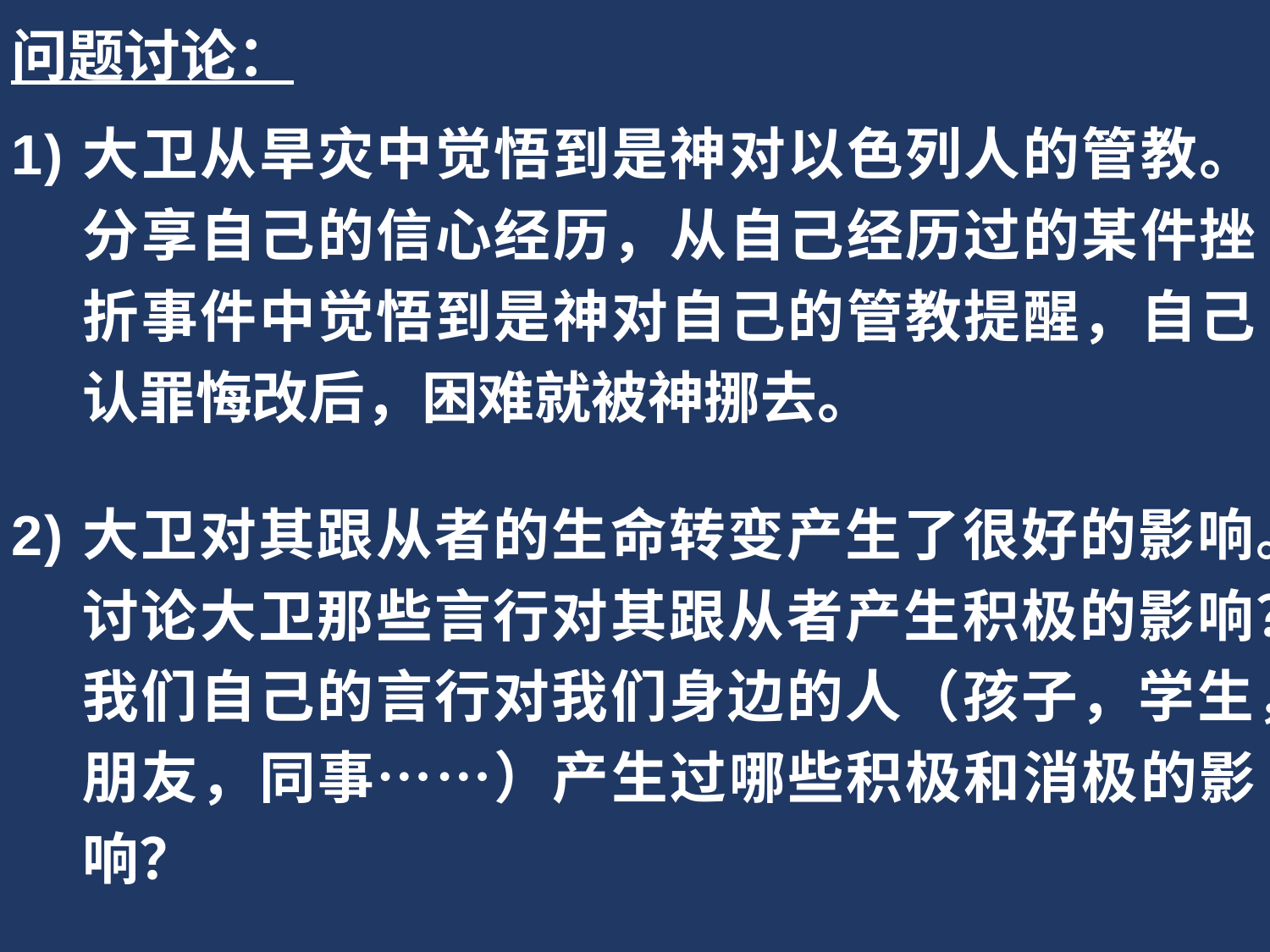

问题讨论：
大卫从旱灾中觉悟到是神对以色列人的管教。分享自己的信心经历，从自己经历过的某件挫折事件中觉悟到是神对自己的管教提醒，自己认罪悔改后，困难就被神挪去。

大卫对其跟从者的生命转变产生了很好的影响。讨论大卫那些言行对其跟从者产生积极的影响？我们自己的言行对我们身边的人（孩子，学生，朋友，同事……）产生过哪些积极和消极的影响？